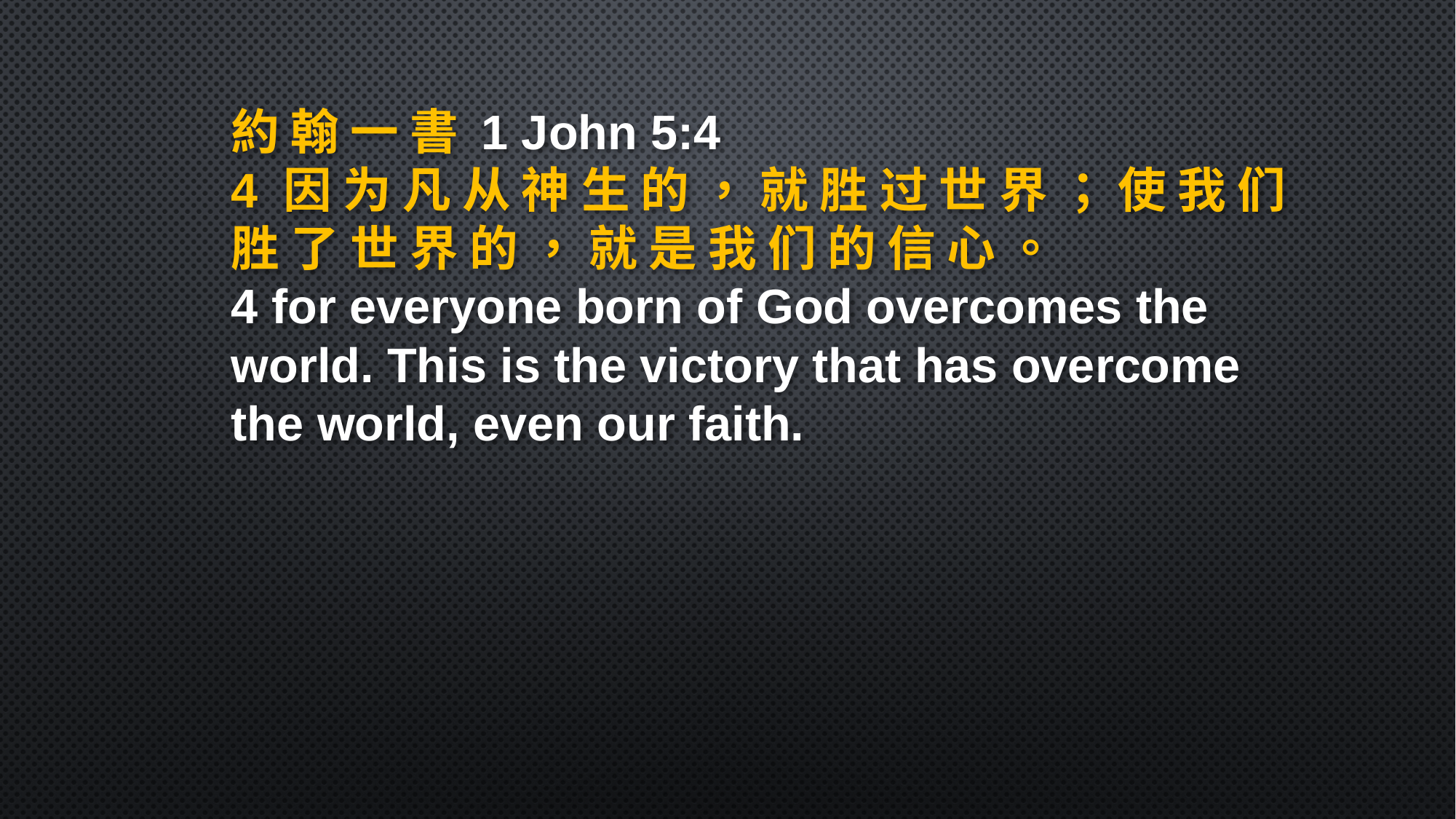

約 翰 一 書 1 John 5:4
4 因 为 凡 从 神 生 的 ， 就 胜 过 世 界 ； 使 我 们 胜 了 世 界 的 ， 就 是 我 们 的 信 心 。
4 for everyone born of God overcomes the world. This is the victory that has overcome the world, even our faith.